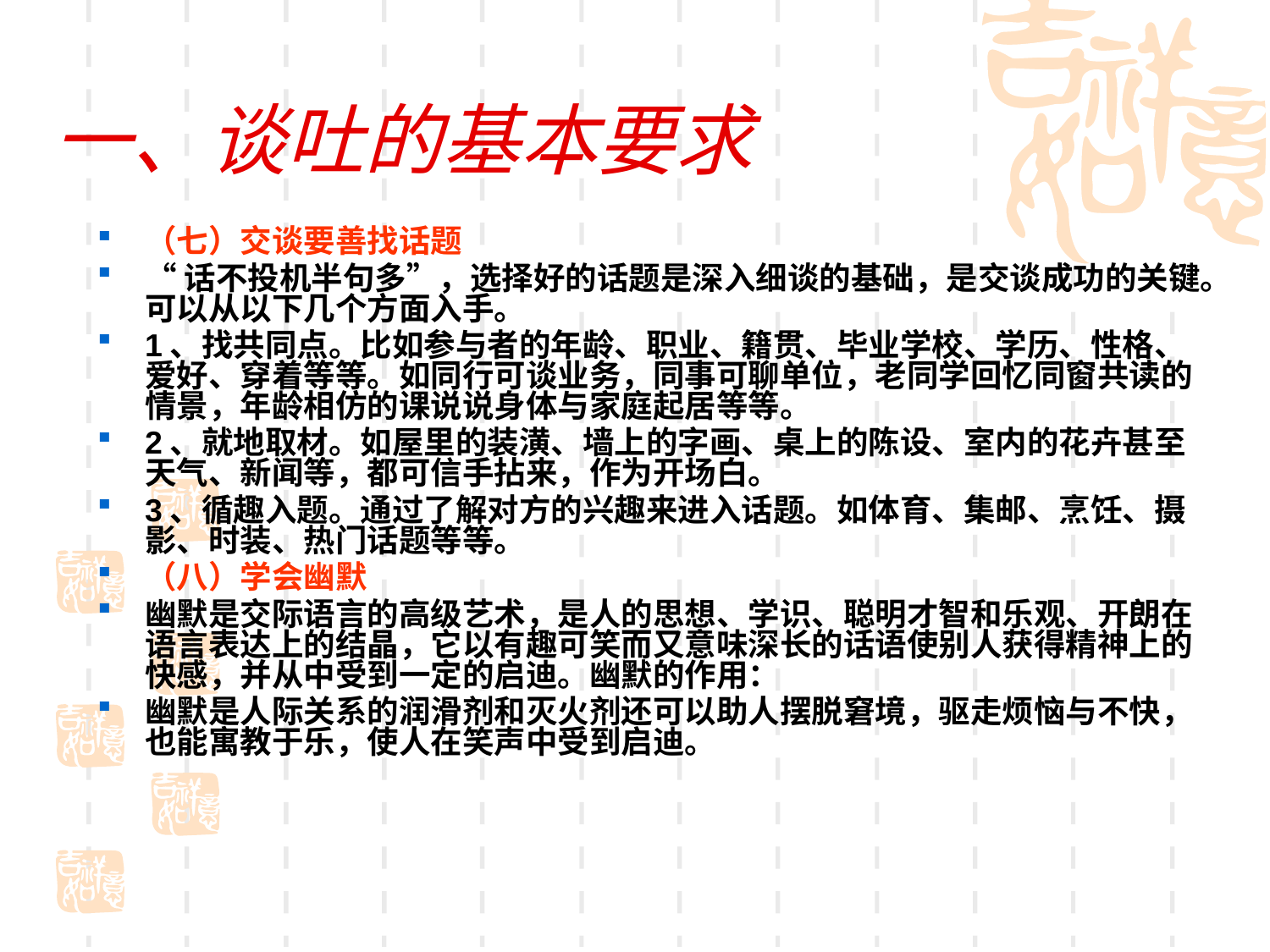

# 一、谈吐的基本要求
（七）交谈要善找话题
“话不投机半句多”，选择好的话题是深入细谈的基础，是交谈成功的关键。可以从以下几个方面入手。
1、找共同点。比如参与者的年龄、职业、籍贯、毕业学校、学历、性格、爱好、穿着等等。如同行可谈业务，同事可聊单位，老同学回忆同窗共读的情景，年龄相仿的课说说身体与家庭起居等等。
2、就地取材。如屋里的装潢、墙上的字画、桌上的陈设、室内的花卉甚至天气、新闻等，都可信手拈来，作为开场白。
3、循趣入题。通过了解对方的兴趣来进入话题。如体育、集邮、烹饪、摄影、时装、热门话题等等。
（八）学会幽默
幽默是交际语言的高级艺术，是人的思想、学识、聪明才智和乐观、开朗在语言表达上的结晶，它以有趣可笑而又意味深长的话语使别人获得精神上的快感，并从中受到一定的启迪。幽默的作用：
幽默是人际关系的润滑剂和灭火剂还可以助人摆脱窘境，驱走烦恼与不快，也能寓教于乐，使人在笑声中受到启迪。